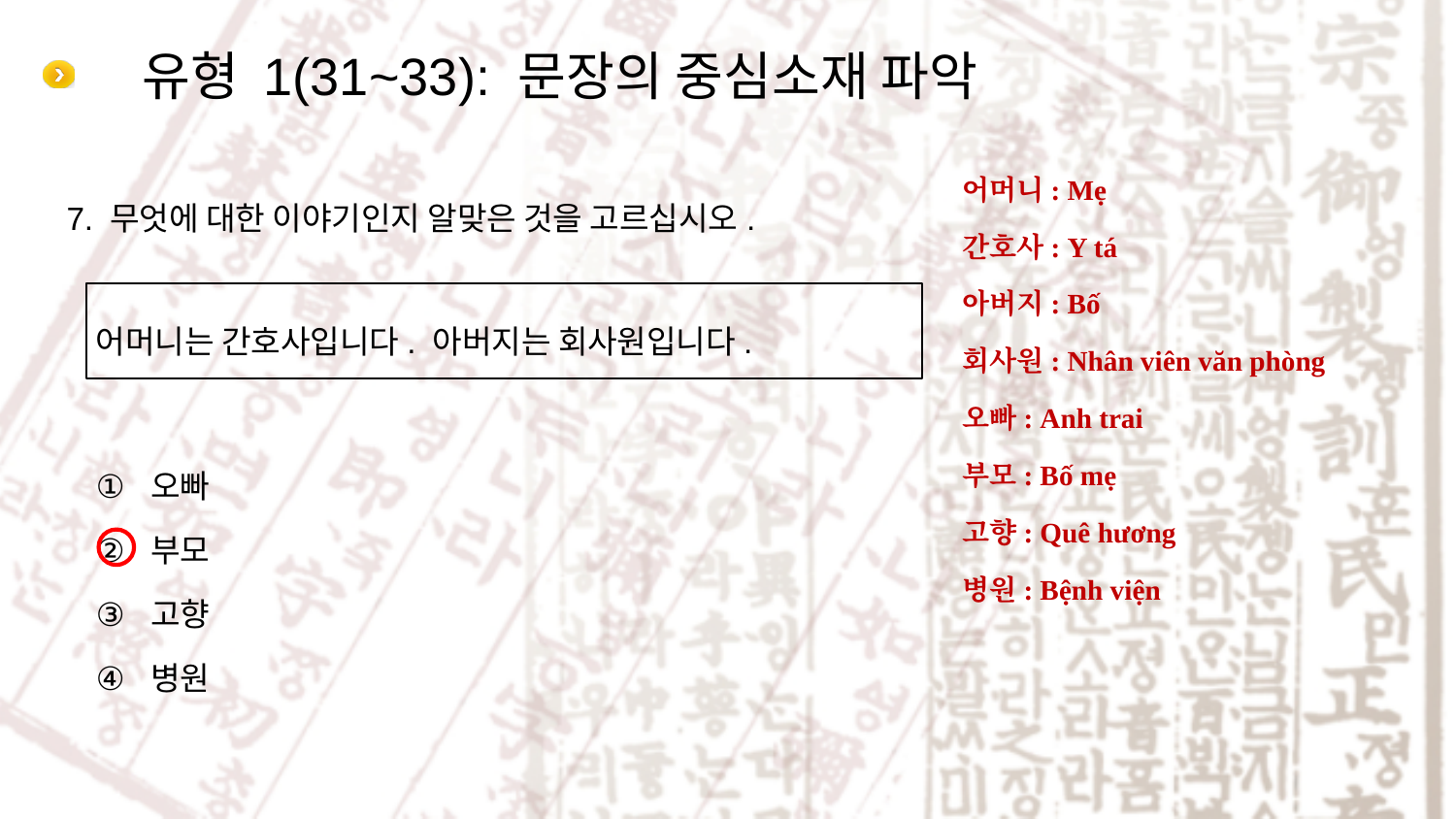

# 유형 1(31~33): 문장의 중심소재 파악
어머니: Mẹ
간호사: Y tá
아버지: Bố
회사원: Nhân viên văn phòng
오빠: Anh trai
부모: Bố mẹ
고향: Quê hương
병원: Bệnh viện
7. 무엇에 대한 이야기인지 알맞은 것을 고르십시오.
어머니는 간호사입니다. 아버지는 회사원입니다.
오빠
부모
고향
병원